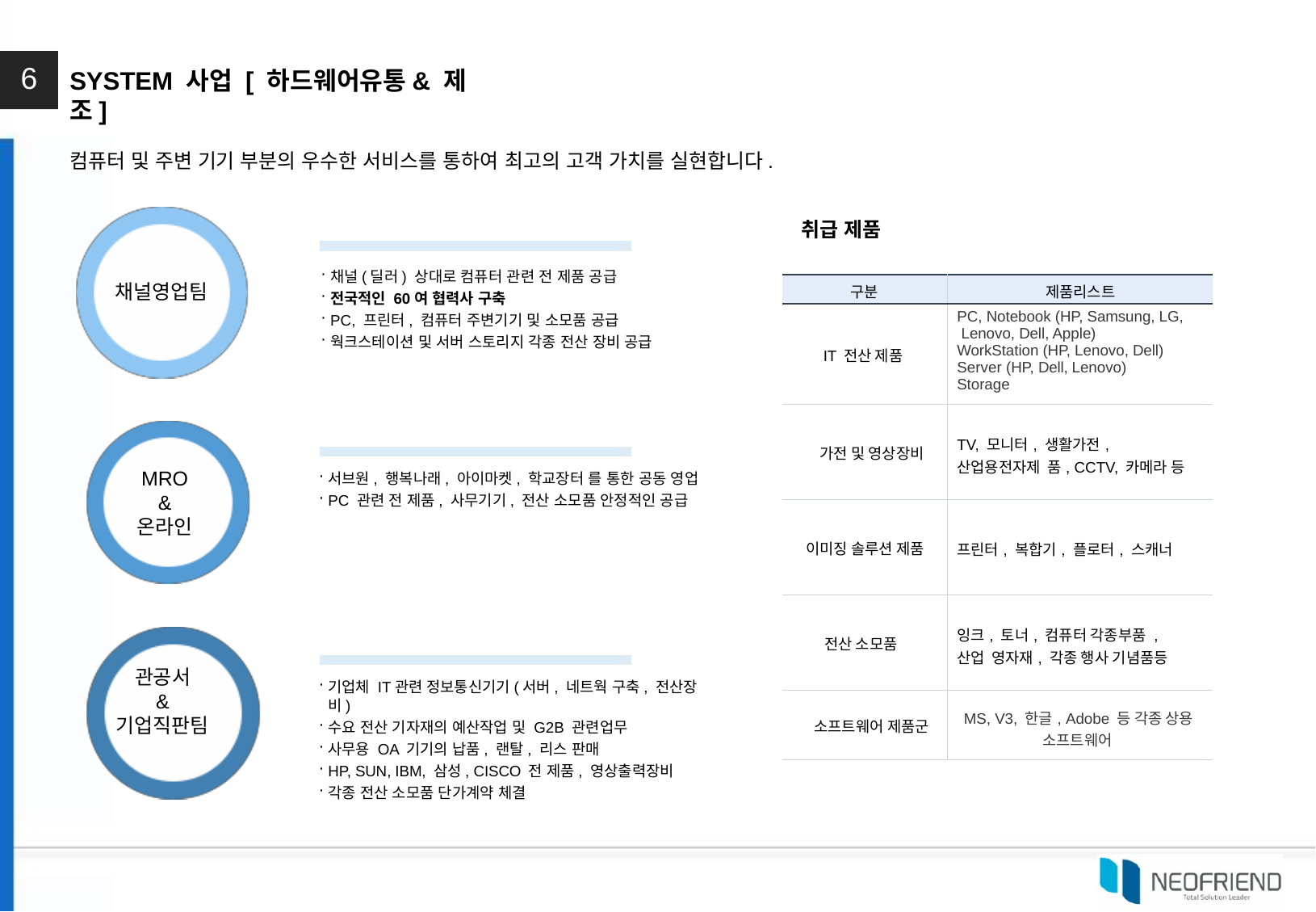

6
SYSTEM 사업 [ 하드웨어유통& 제조]
컴퓨터 및 주변 기기 부분의 우수한 서비스를 통하여 최고의 고객 가치를 실현합니다.

취급 제품

채널(딜러) 상대로 컴퓨터 관련 전 제품 공급
전국적인 60여 협력사 구축
PC, 프린터, 컴퓨터 주변기기 및 소모품 공급
웍크스테이션 및 서버 스토리지 각종 전산 장비 공급
| 구분 | 제품리스트 |
| --- | --- |
| IT 전산 제품 | PC, Notebook (HP, Samsung, LG, Lenovo, Dell, Apple) WorkStation (HP, Lenovo, Dell) Server (HP, Dell, Lenovo) Storage |
| 가전 및 영상장비 | TV, 모니터, 생활가전, 산업용전자제 품, CCTV, 카메라 등 |
| 이미징 솔루션 제품 | 프린터, 복합기, 플로터, 스캐너 |
| 전산 소모품 | 잉크, 토너, 컴퓨터 각종부품 , 산업 영자재, 각종 행사 기념품등 |
| 소프트웨어 제품군 | MS, V3, 한글, Adobe 등 각종 상용 소프트웨어 |
채널영업팀

서브원, 행복나래, 아이마켓, 학교장터 를 통한 공동 영업
PC 관련 전 제품, 사무기기, 전산 소모품 안정적인 공급
MRO
&
온라인

관공서
&
기업직판팀
기업체 IT관련 정보통신기기(서버, 네트웍 구축, 전산장비)
수요 전산 기자재의 예산작업 및 G2B 관련업무
사무용 OA 기기의 납품, 랜탈, 리스 판매
HP, SUN, IBM, 삼성, CISCO 전 제품, 영상출력장비
각종 전산 소모품 단가계약 체결